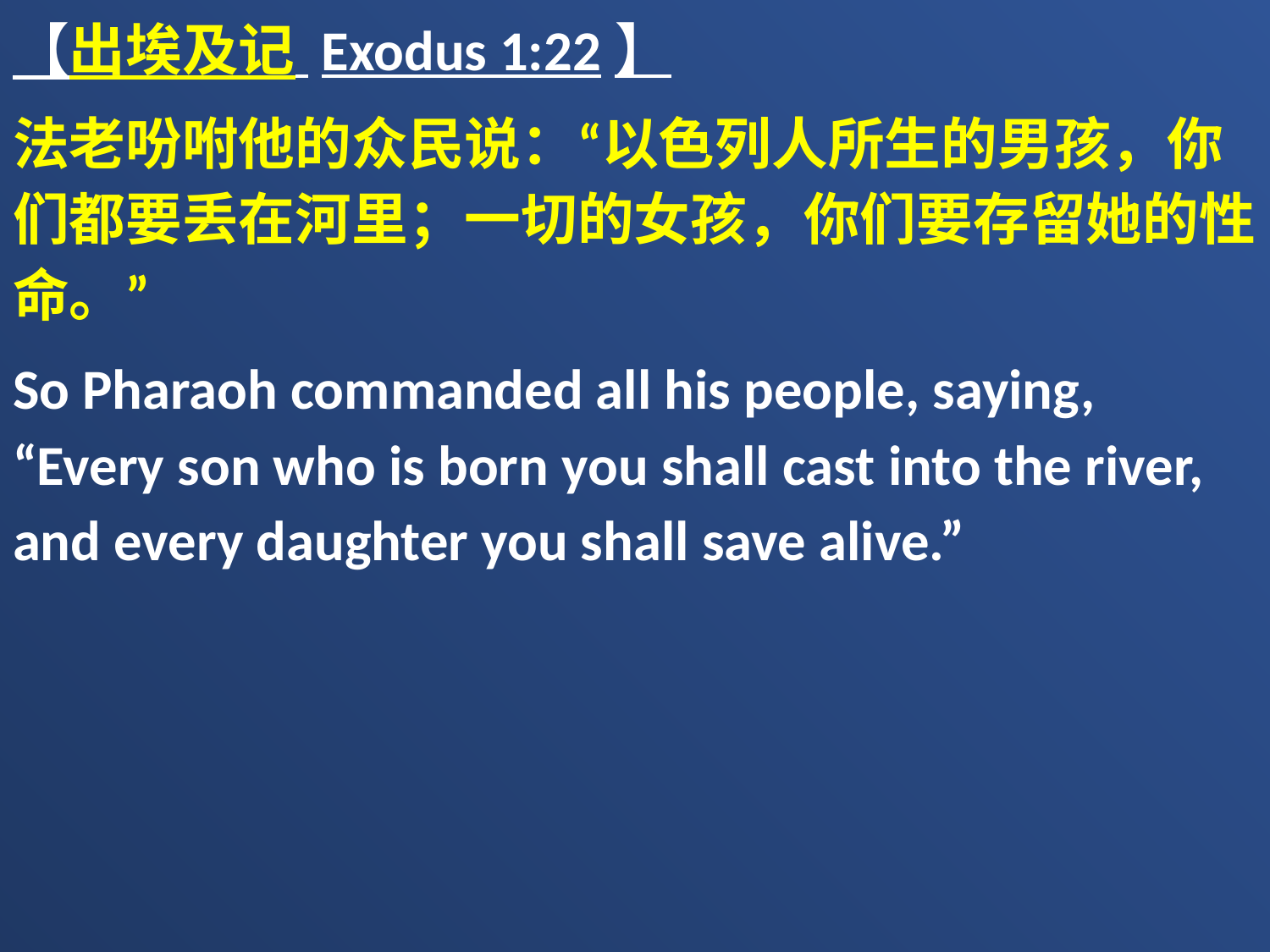

【出埃及记 Exodus 1:22】
法老吩咐他的众民说：“以色列人所生的男孩，你们都要丢在河里；一切的女孩，你们要存留她的性命。”
So Pharaoh commanded all his people, saying, “Every son who is born you shall cast into the river, and every daughter you shall save alive.”